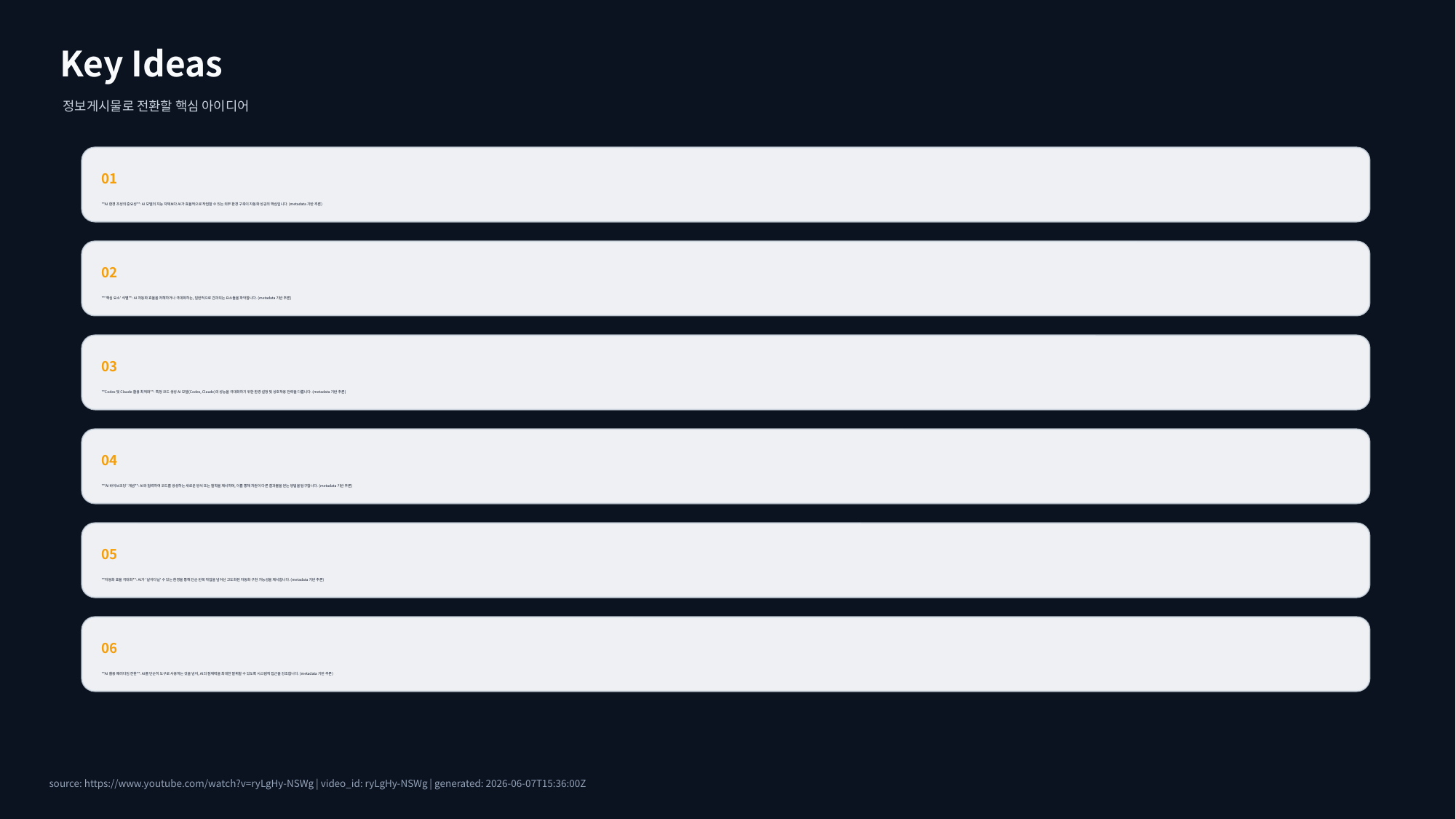

Key Ideas
정보게시물로 전환할 핵심 아이디어

01
**AI 환경 조성의 중요성**: AI 모델의 지능 자체보다 AI가 효율적으로 작업할 수 있는 외부 환경 구축이 자동화 성공의 핵심입니다. (metadata 기반 추론)

02
**'핵심 요소' 식별**: AI 자동화 효율을 저해하거나 극대화하는, 일반적으로 간과되는 요소들을 파악합니다. (metadata 기반 추론)

03
**Codex 및 Claude 활용 최적화**: 특정 코드 생성 AI 모델(Codex, Claude)의 성능을 극대화하기 위한 환경 설정 및 상호작용 전략을 다룹니다. (metadata 기반 추론)

04
**'AI 바이브코딩' 개념**: AI와 협력하여 코드를 생성하는 새로운 방식 또는 철학을 제시하며, 이를 통해 차원이 다른 결과물을 얻는 방법을 탐구합니다. (metadata 기반 추론)

05
**자동화 효율 극대화**: AI가 '날아다닐' 수 있는 환경을 통해 단순 반복 작업을 넘어선 고도화된 자동화 구현 가능성을 제시합니다. (metadata 기반 추론)

06
**AI 활용 패러다임 전환**: AI를 단순히 도구로 사용하는 것을 넘어, AI의 잠재력을 최대한 발휘할 수 있도록 시스템적 접근을 강조합니다. (metadata 기반 추론)
source: https://www.youtube.com/watch?v=ryLgHy-NSWg | video_id: ryLgHy-NSWg | generated: 2026-06-07T15:36:00Z